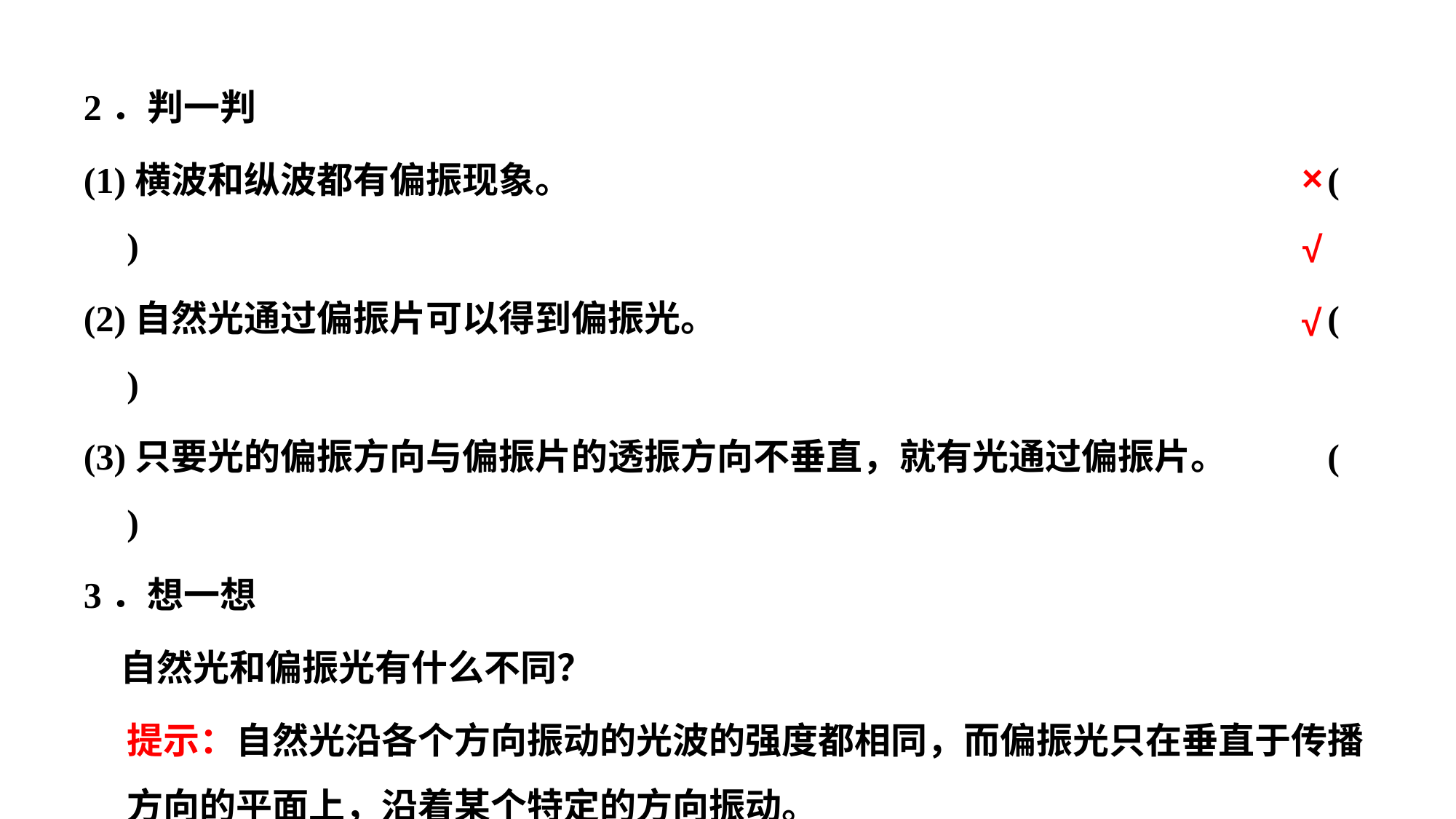

2．判一判
(1)横波和纵波都有偏振现象。							(    )
(2)自然光通过偏振片可以得到偏振光。						(    )
(3)只要光的偏振方向与偏振片的透振方向不垂直，就有光通过偏振片。	(    )
3．想一想
　自然光和偏振光有什么不同？
	提示：自然光沿各个方向振动的光波的强度都相同，而偏振光只在垂直于传播方向的平面上，沿着某个特定的方向振动。
×
√
√